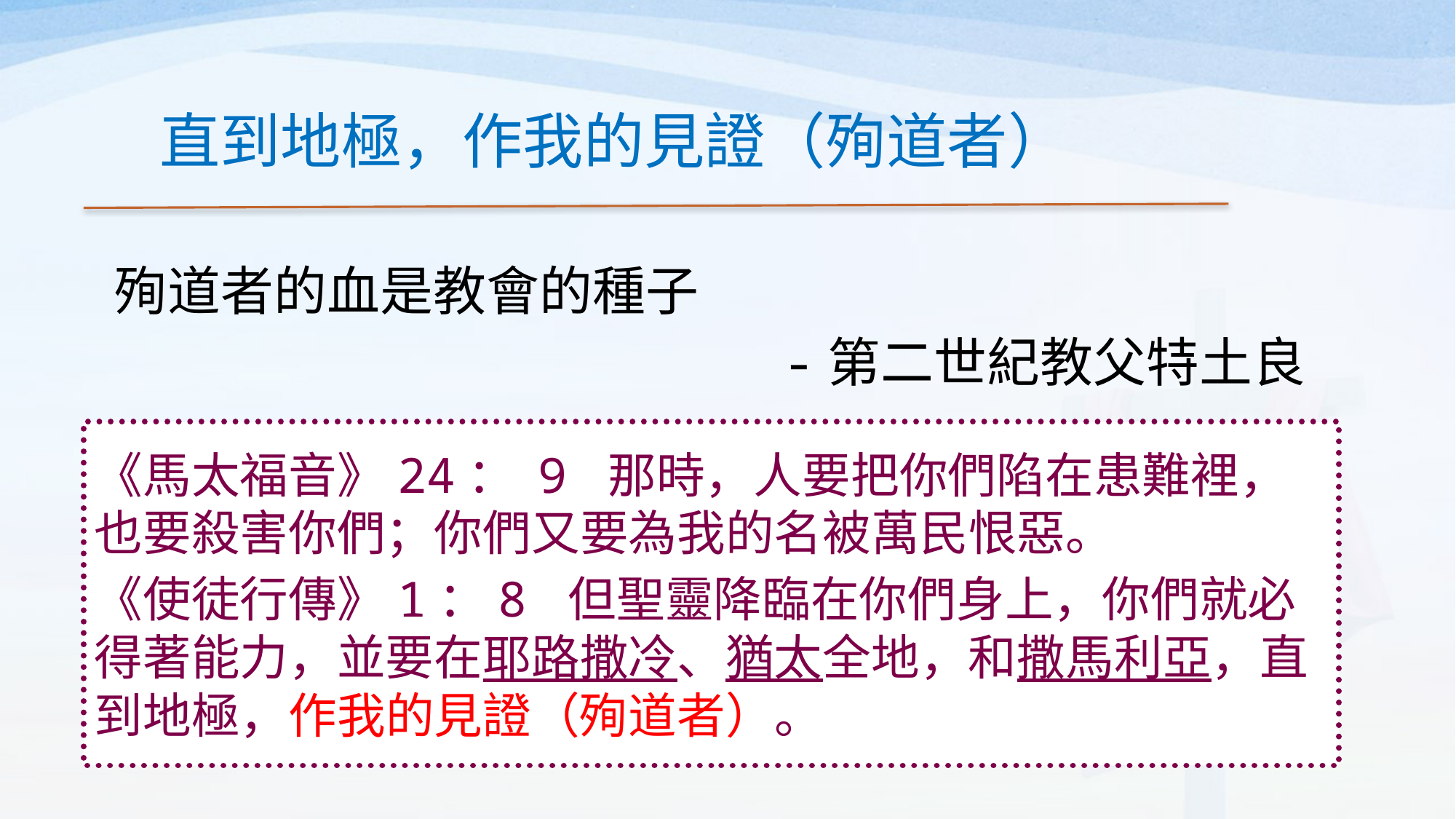

直到地極，作我的見證（殉道者）

殉道者的血是教會的種子
                     -第二世紀教父特土良
《馬太福音》24： 9 那時，人要把你們陷在患難裡，也要殺害你們；你們又要為我的名被萬民恨惡。
《使徒行傳》1：8 但聖靈降臨在你們身上，你們就必得著能力，並要在耶路撒冷、猶太全地，和撒馬利亞，直到地極，作我的見證（殉道者）。